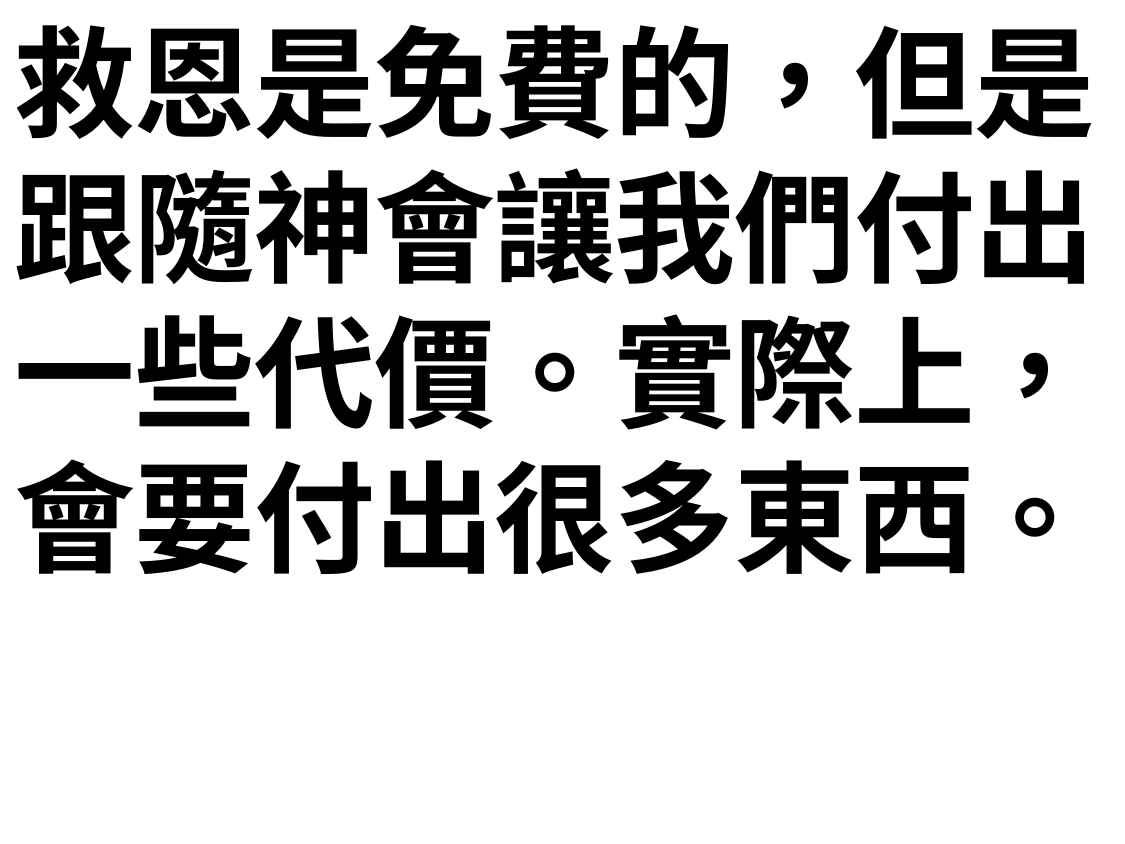

救恩是免費的，但是跟隨神會讓我們付出一些代價。實際上，會要付出很多東西。